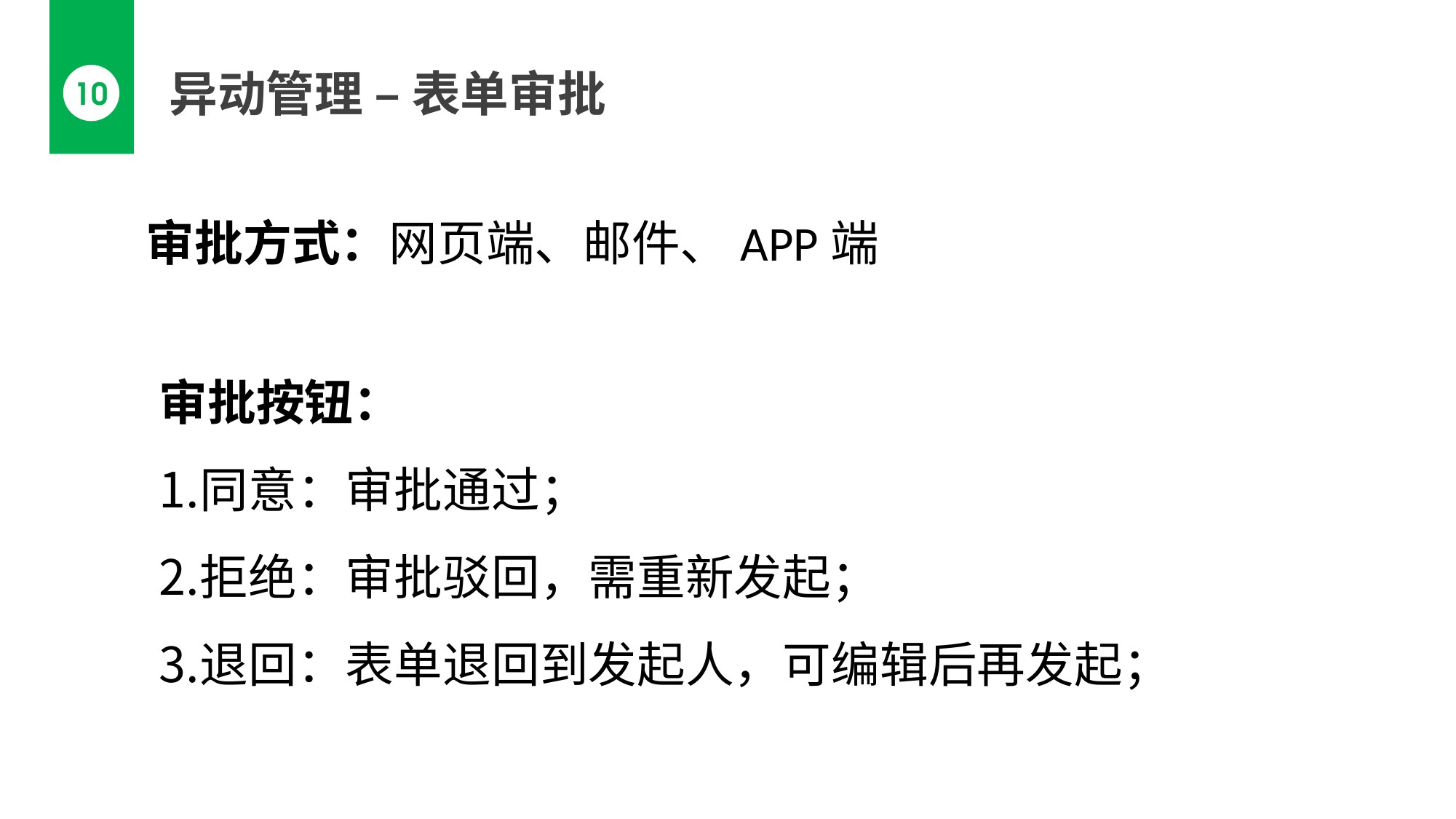

异动管理 – 表单审批
10
审批方式：网页端、邮件、APP端
审批按钮：
同意：审批通过；
拒绝：审批驳回，需重新发起；
退回：表单退回到发起人，可编辑后再发起；